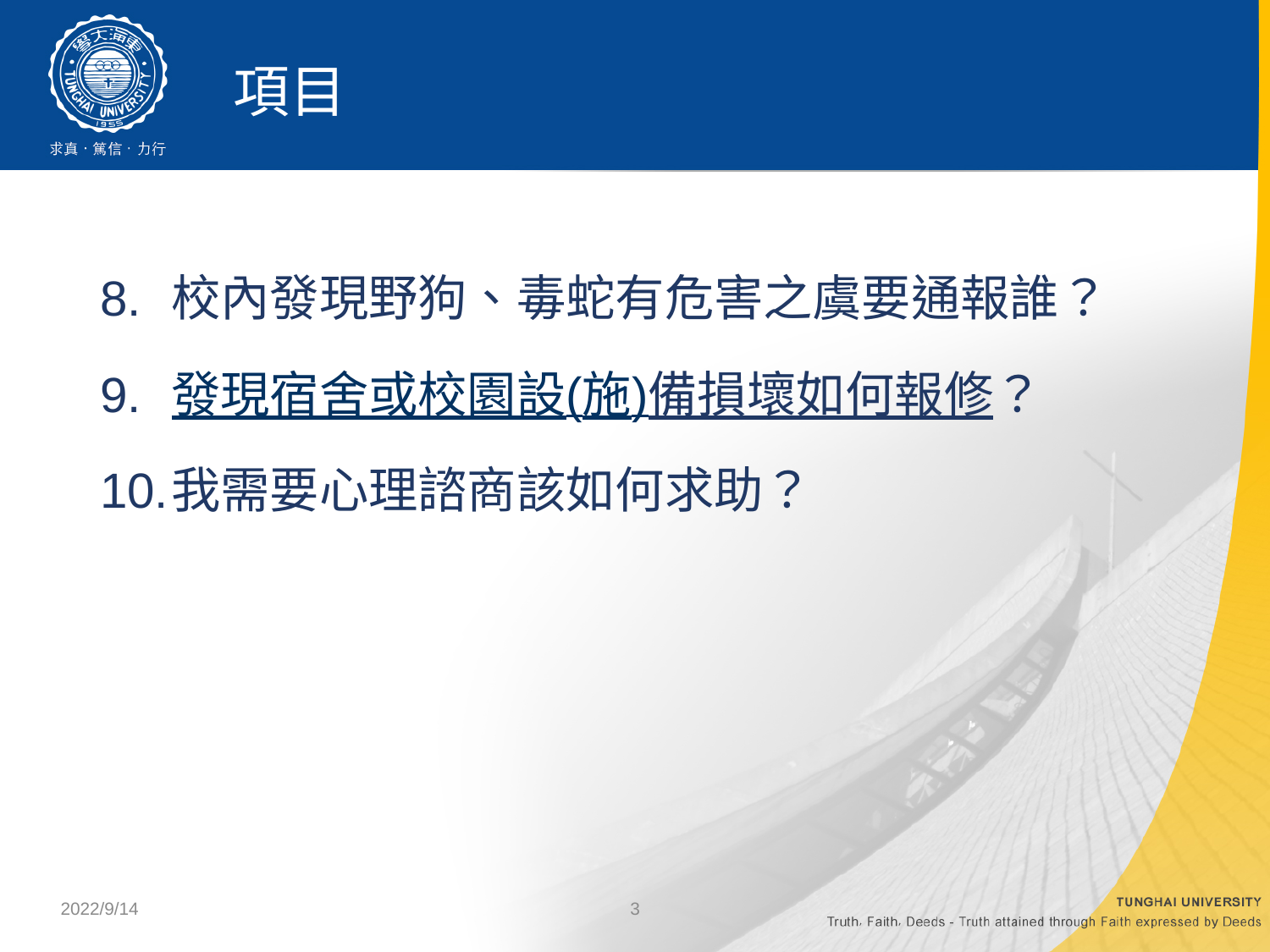

# 項目
校內發現野狗、毒蛇有危害之虞要通報誰？
發現宿舍或校園設(施)備損壞如何報修？
我需要心理諮商該如何求助？
2022/9/14
3